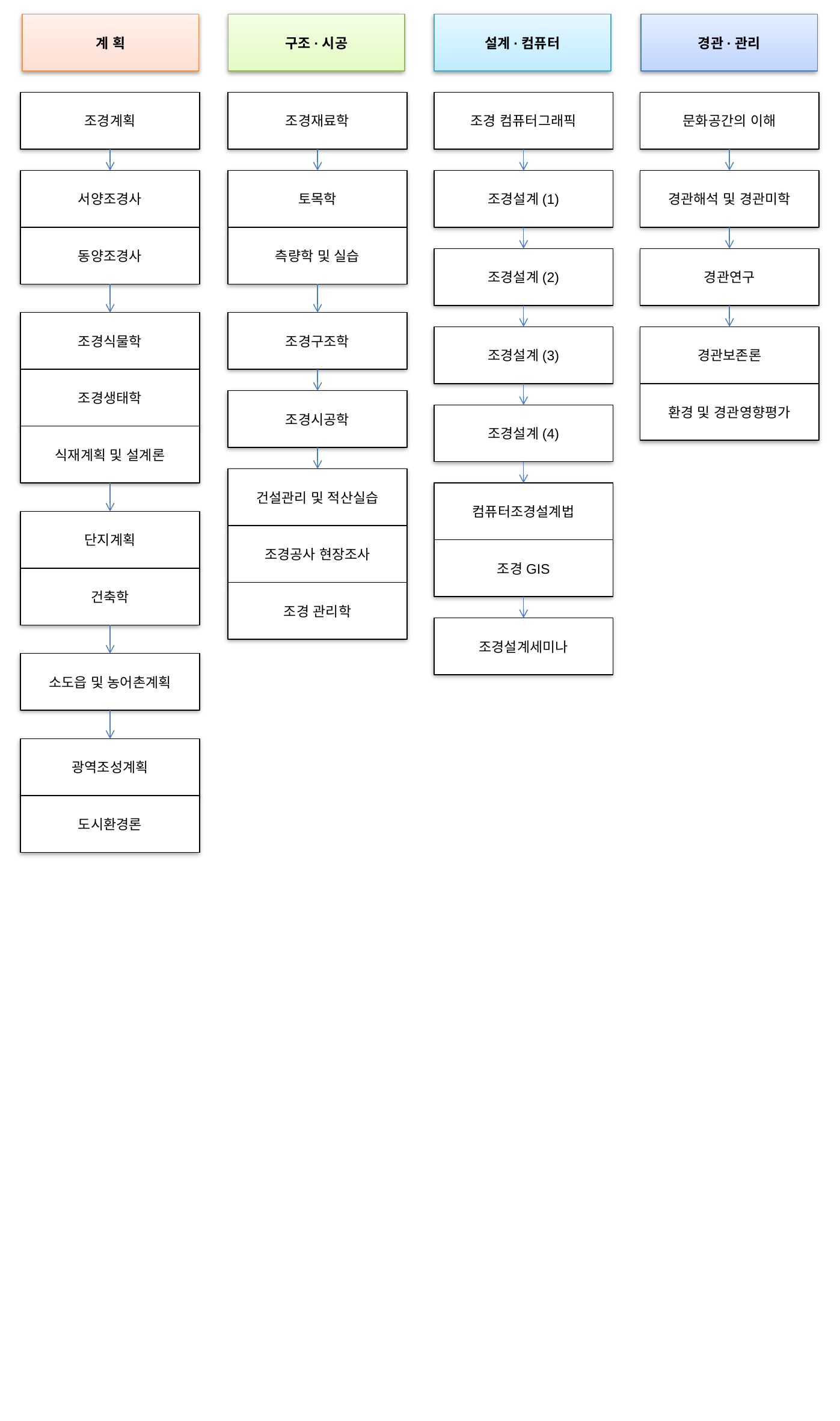

계 획
구조·시공
설계·컴퓨터
경관·관리
조경계획
조경재료학
조경 컴퓨터그래픽
문화공간의 이해
서양조경사
토목학
조경설계(1)
경관해석 및 경관미학
동양조경사
측량학 및 실습
조경설계(2)
경관연구
조경식물학
조경구조학
조경설계(3)
경관보존론
조경생태학
환경 및 경관영향평가
조경시공학
조경설계(4)
식재계획 및 설계론
건설관리 및 적산실습
컴퓨터조경설계법
단지계획
조경공사 현장조사
조경GIS
건축학
조경 관리학
조경설계세미나
소도읍 및 농어촌계획
광역조성계획
도시환경론